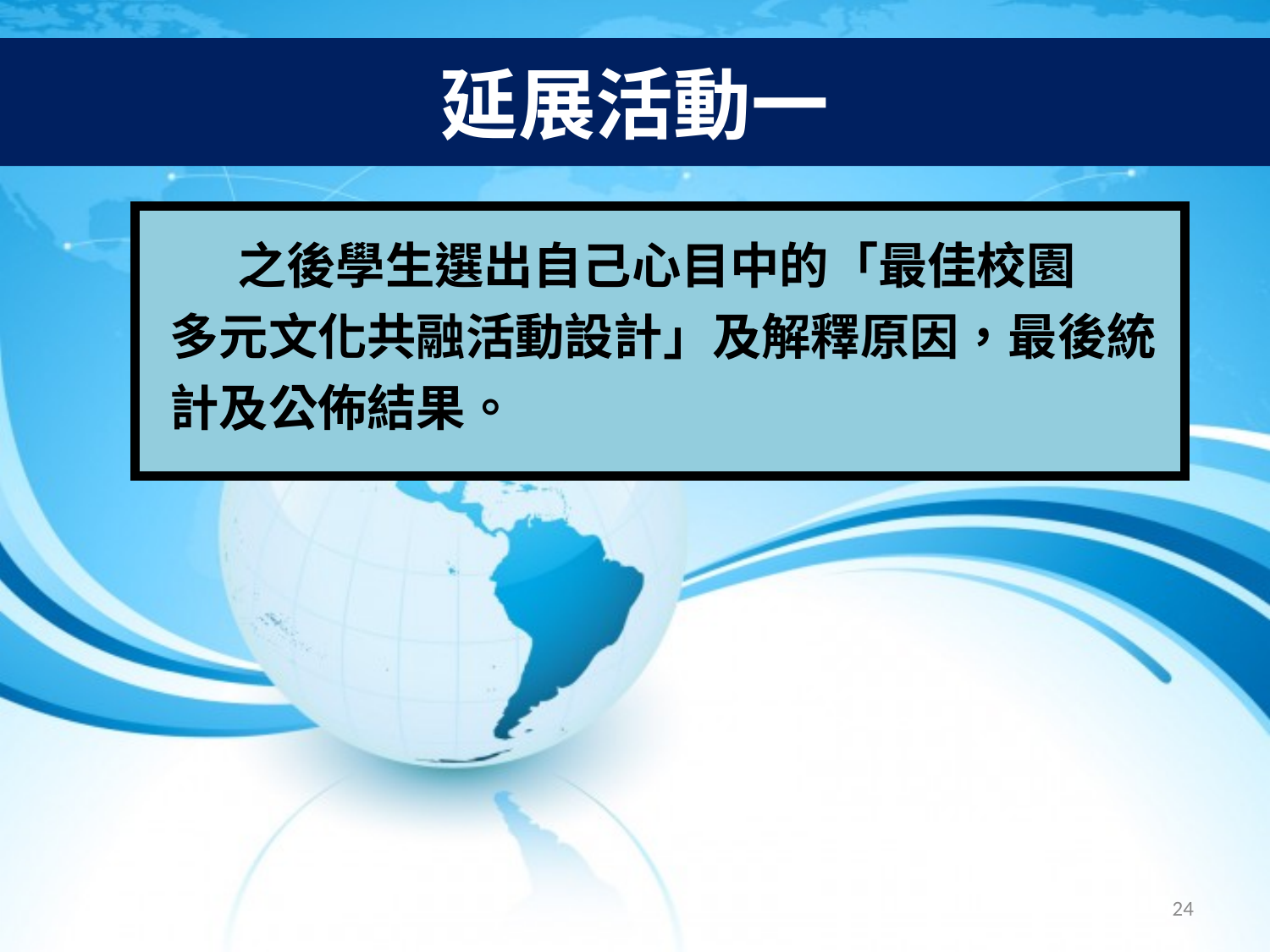

# 延展活動一
| 之後學生選出自己心目中的「最佳校園 多元文化共融活動設計」及解釋原因，最後統 計及公佈結果。 |
| --- |
24